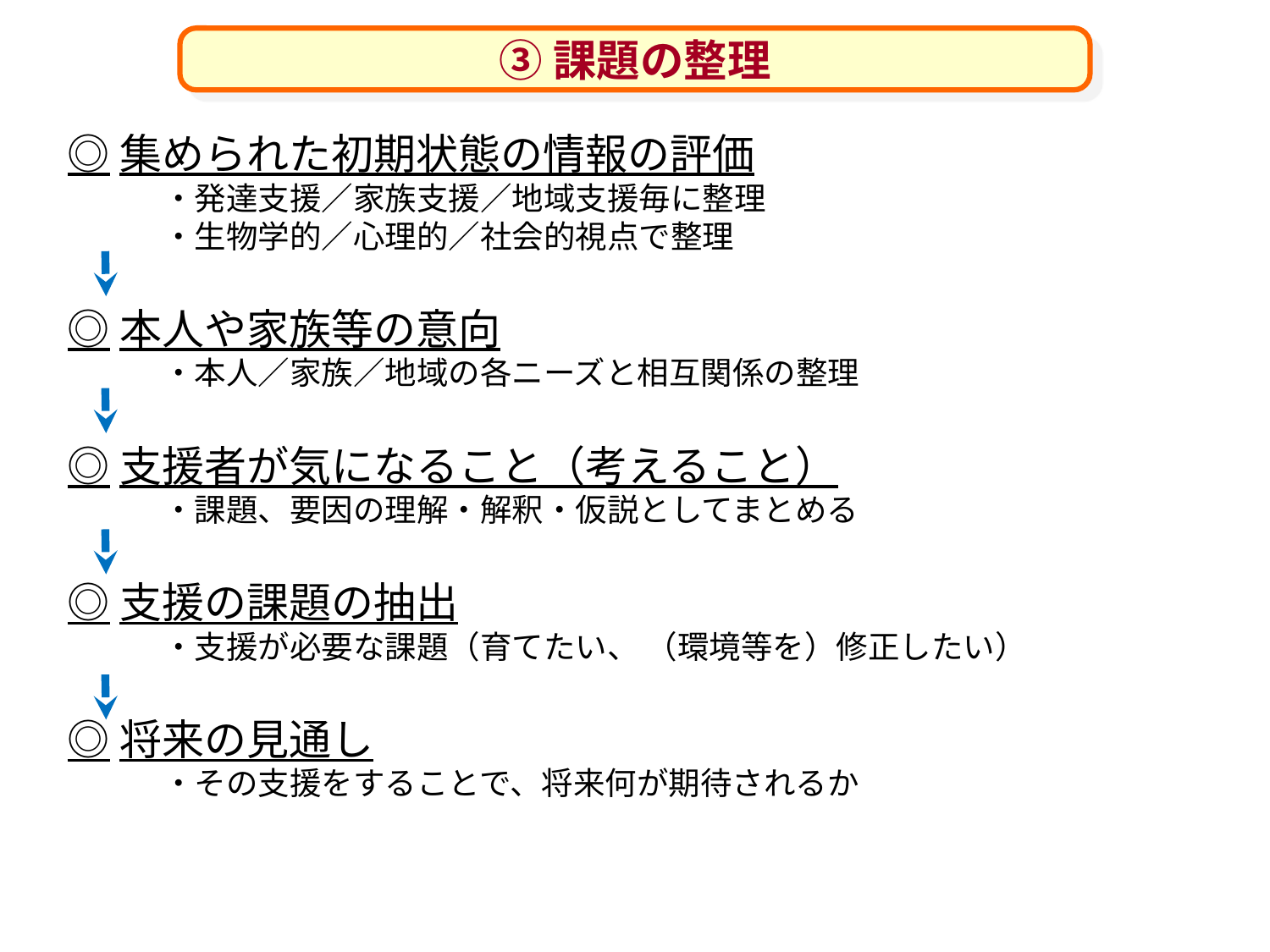

③課題の整理
◎集められた初期状態の情報の評価
　　　・発達支援／家族支援／地域支援毎に整理
　　　・生物学的／心理的／社会的視点で整理

◎本人や家族等の意向
　　　・本人／家族／地域の各ニーズと相互関係の整理

◎支援者が気になること（考えること）
　　　・課題、要因の理解・解釈・仮説としてまとめる

◎支援の課題の抽出
　　　・支援が必要な課題（育てたい、 （環境等を）修正したい）

◎将来の見通し
　　　・その支援をすることで、将来何が期待されるか